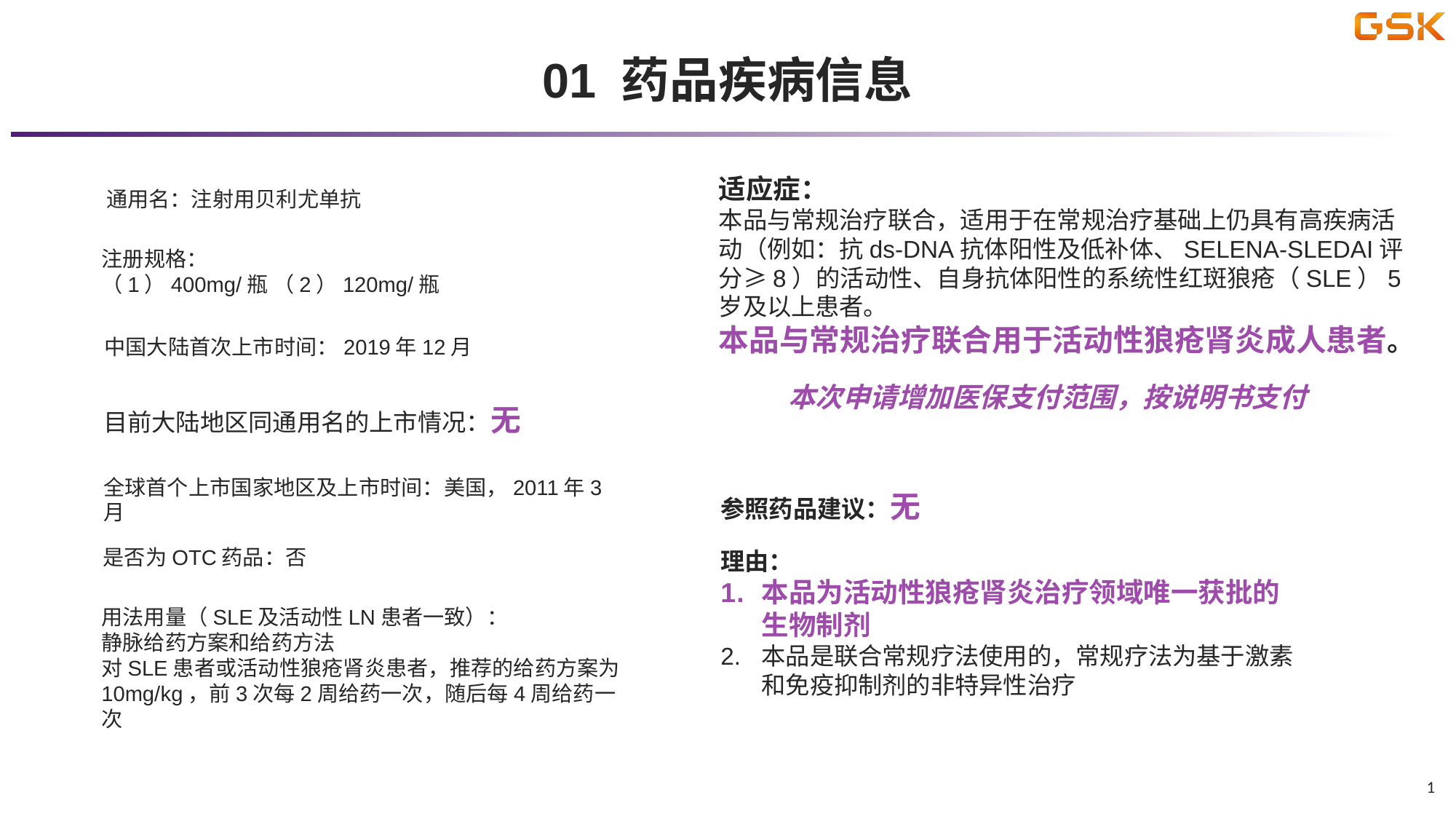

01 药品疾病信息

适应症：
本品与常规治疗联合，适用于在常规治疗基础上仍具有高疾病活动（例如：抗ds-DNA抗体阳性及低补体、SELENA-SLEDAI评分≥8）的活动性、自身抗体阳性的系统性红斑狼疮（SLE）5岁及以上患者。
本品与常规治疗联合用于活动性狼疮肾炎成人患者。
通用名：注射用贝利尤单抗
注册规格：
（1）400mg/瓶 （2）120mg/瓶
中国大陆首次上市时间：2019年12月
本次申请增加医保支付范围，按说明书支付
目前大陆地区同通用名的上市情况：无
全球首个上市国家地区及上市时间：美国，2011年3月
参照药品建议：无

理由：
本品为活动性狼疮肾炎治疗领域唯一获批的生物制剂
本品是联合常规疗法使用的，常规疗法为基于激素和免疫抑制剂的非特异性治疗
是否为OTC药品：否
用法用量（SLE及活动性LN患者一致）：
静脉给药方案和给药方法
对SLE患者或活动性狼疮肾炎患者，推荐的给药方案为10mg/kg，前3次每2周给药一次，随后每4周给药一次
1